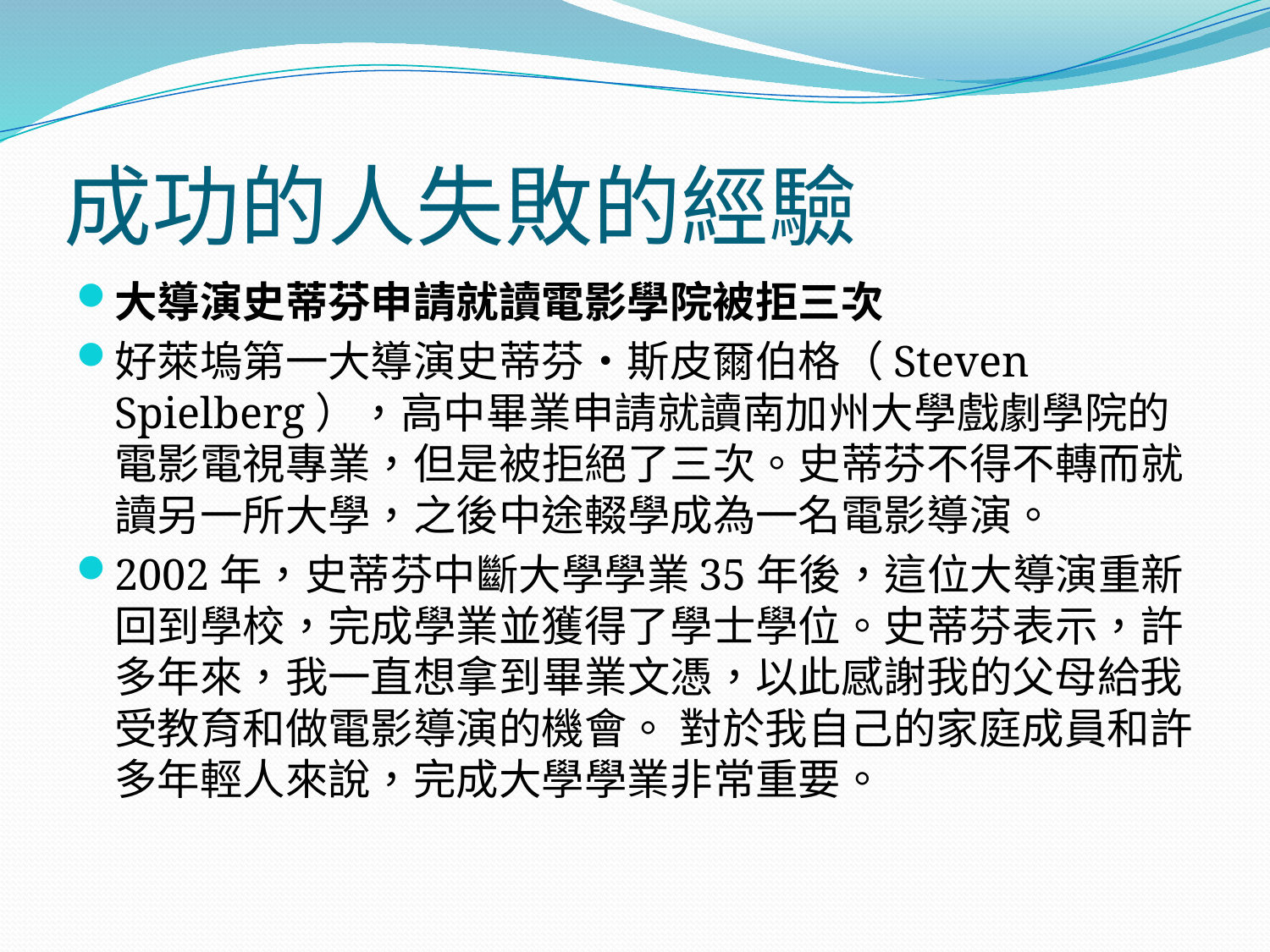

# 成功的人失敗的經驗
大導演史蒂芬申請就讀電影學院被拒三次
好萊塢第一大導演史蒂芬‧斯皮爾伯格（Steven Spielberg），高中畢業申請就讀南加州大學戲劇學院的電影電視專業，但是被拒絕了三次。史蒂芬不得不轉而就讀另一所大學，之後中途輟學成為一名電影導演。
2002年，史蒂芬中斷大學學業35年後，這位大導演重新回到學校，完成學業並獲得了學士學位。史蒂芬表示，許多年來，我一直想拿到畢業文憑，以此感謝我的父母給我受教育和做電影導演的機會。 對於我自己的家庭成員和許多年輕人來說，完成大學學業非常重要。